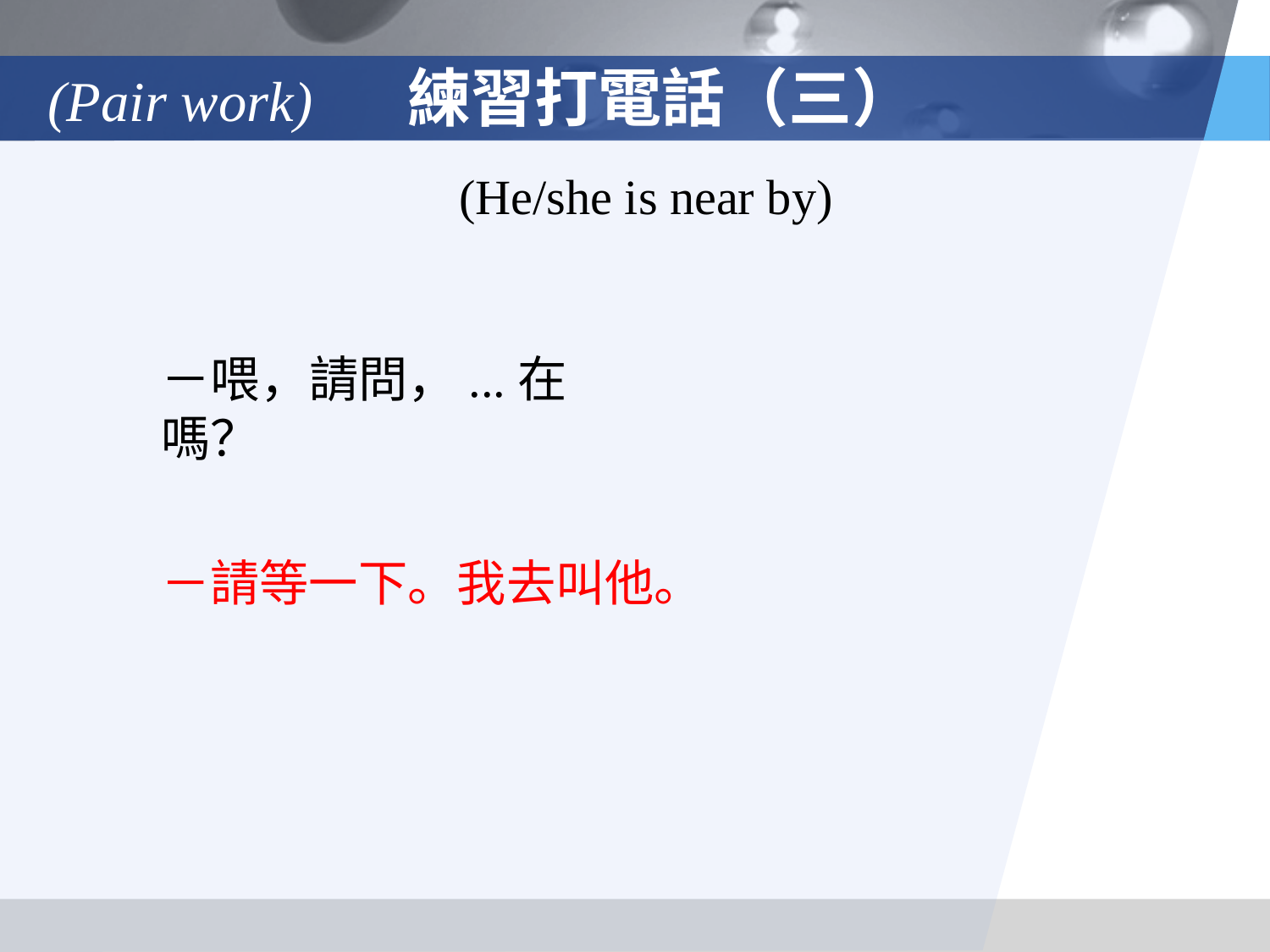

# (Pair work)     練習打電話（三）
(He/she is near by)
－喂，請問，...在嗎？
－請等一下。我去叫他。